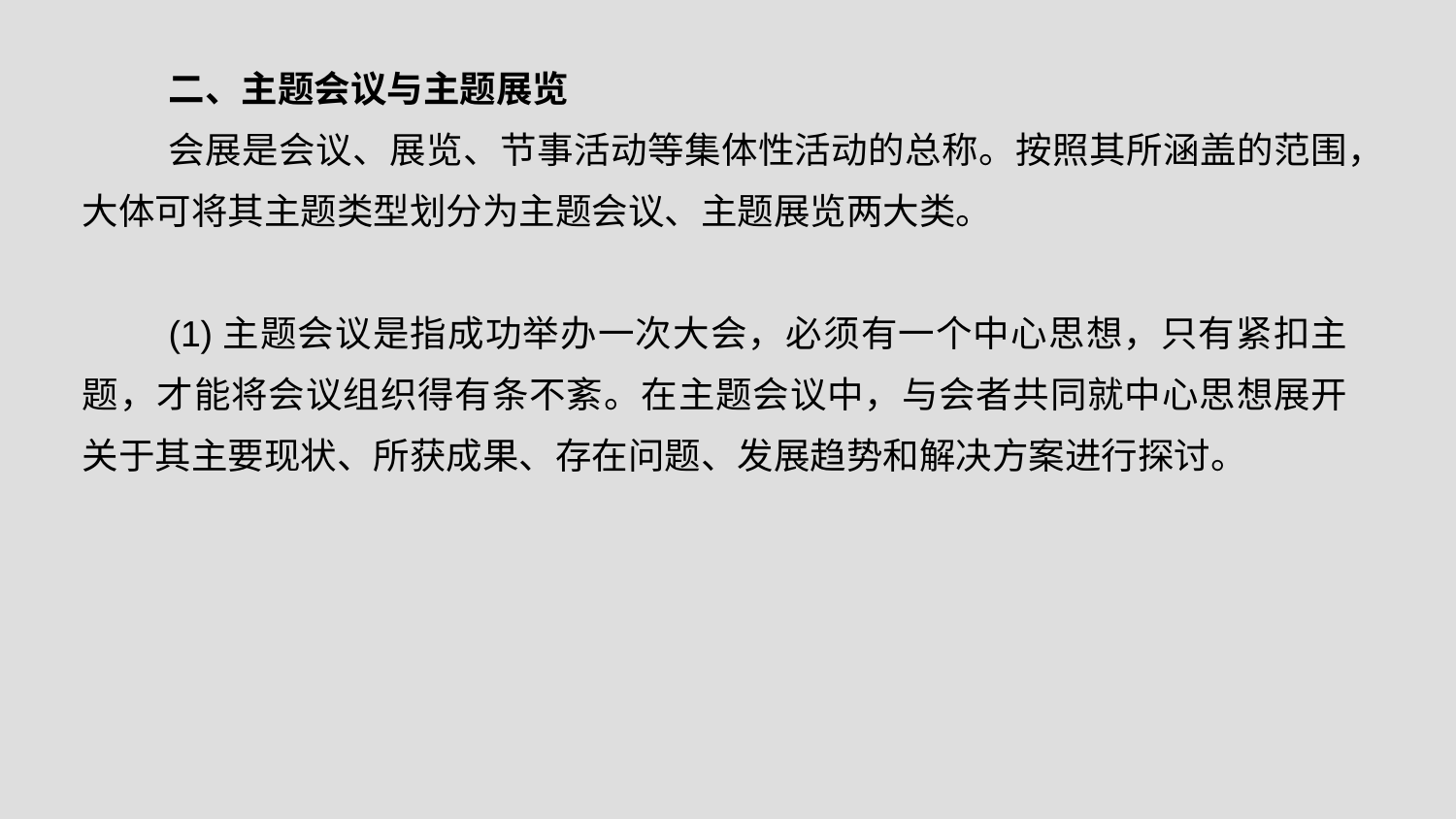

二、主题会议与主题展览
会展是会议、展览、节事活动等集体性活动的总称。按照其所涵盖的范围，大体可将其主题类型划分为主题会议、主题展览两大类。

(1)主题会议是指成功举办一次大会，必须有一个中心思想，只有紧扣主题，才能将会议组织得有条不紊。在主题会议中，与会者共同就中心思想展开关于其主要现状、所获成果、存在问题、发展趋势和解决方案进行探讨。